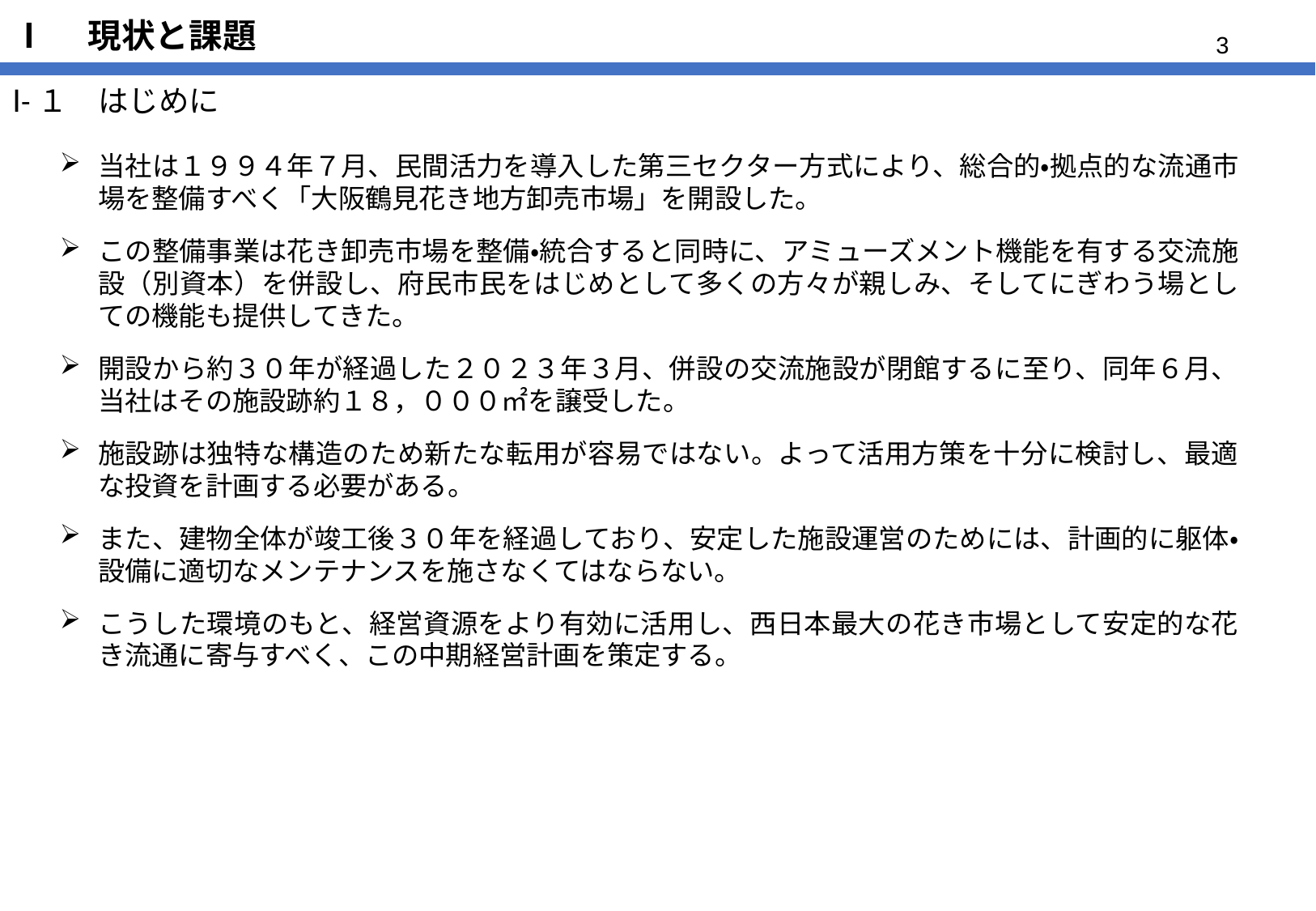

# Ⅰ　現状と課題
Ⅰ-１　はじめに
当社は１９９４年７月、民間活力を導入した第三セクター方式により、総合的・拠点的な流通市場を整備すべく「大阪鶴見花き地方卸売市場」を開設した。
この整備事業は花き卸売市場を整備・統合すると同時に、アミューズメント機能を有する交流施設（別資本）を併設し、府民市民をはじめとして多くの方々が親しみ、そしてにぎわう場としての機能も提供してきた。
開設から約３０年が経過した２０２３年３月、併設の交流施設が閉館するに至り、同年６月、当社はその施設跡約１８，０００㎡を譲受した。
施設跡は独特な構造のため新たな転用が容易ではない。よって活用方策を十分に検討し、最適な投資を計画する必要がある。
また、建物全体が竣工後３０年を経過しており、安定した施設運営のためには、計画的に躯体・設備に適切なメンテナンスを施さなくてはならない。
こうした環境のもと、経営資源をより有効に活用し、西日本最大の花き市場として安定的な花き流通に寄与すべく、この中期経営計画を策定する。